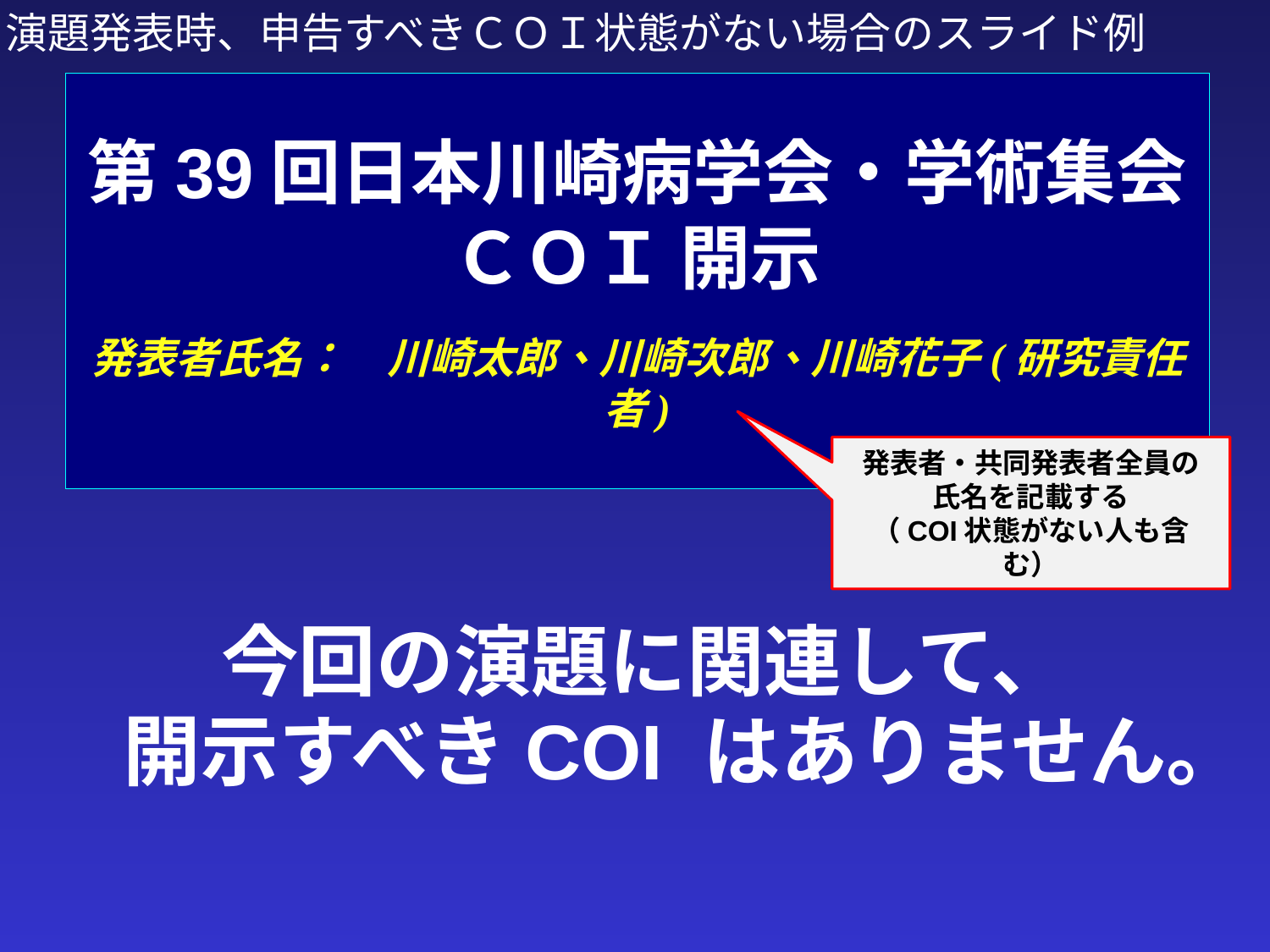

※演題発表時、申告すべきＣＯＩ状態がない場合のスライド例
# 第39回日本川崎病学会・学術集会 ＣＯＩ 開示 　 発表者氏名：　川崎太郎、川崎次郎、川崎花子(研究責任者)
発表者・共同発表者全員の
氏名を記載する
（COI状態がない人も含む）
今回の演題に関連して、
開示すべきCOI はありません。